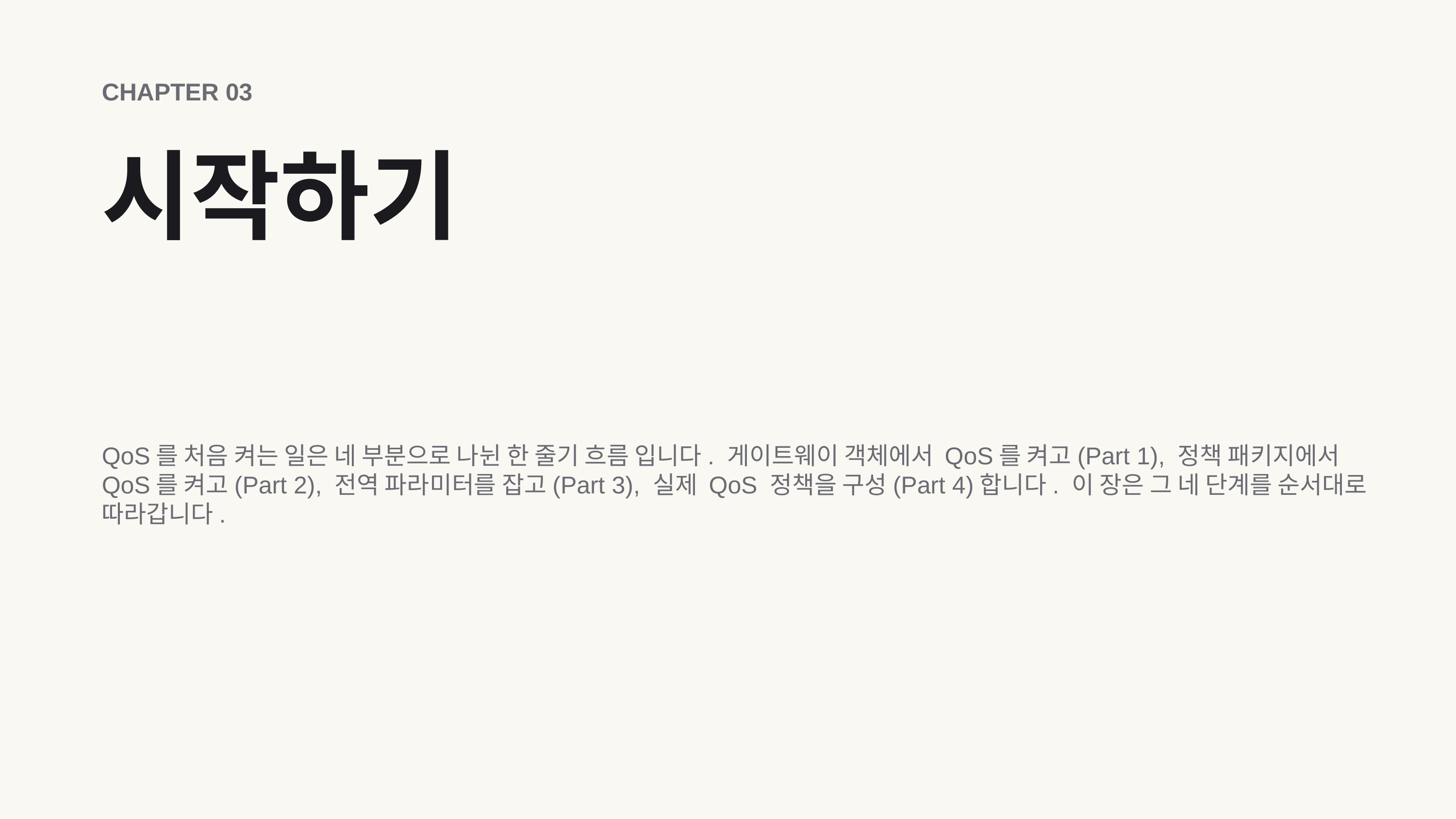

CHAPTER 03
시작하기
QoS를 처음 켜는 일은 네 부분으로 나뉜 한 줄기 흐름 입니다. 게이트웨이 객체에서 QoS를 켜고(Part 1), 정책 패키지에서 QoS를 켜고(Part 2), 전역 파라미터를 잡고(Part 3), 실제 QoS 정책을 구성(Part 4)합니다. 이 장은 그 네 단계를 순서대로 따라갑니다.